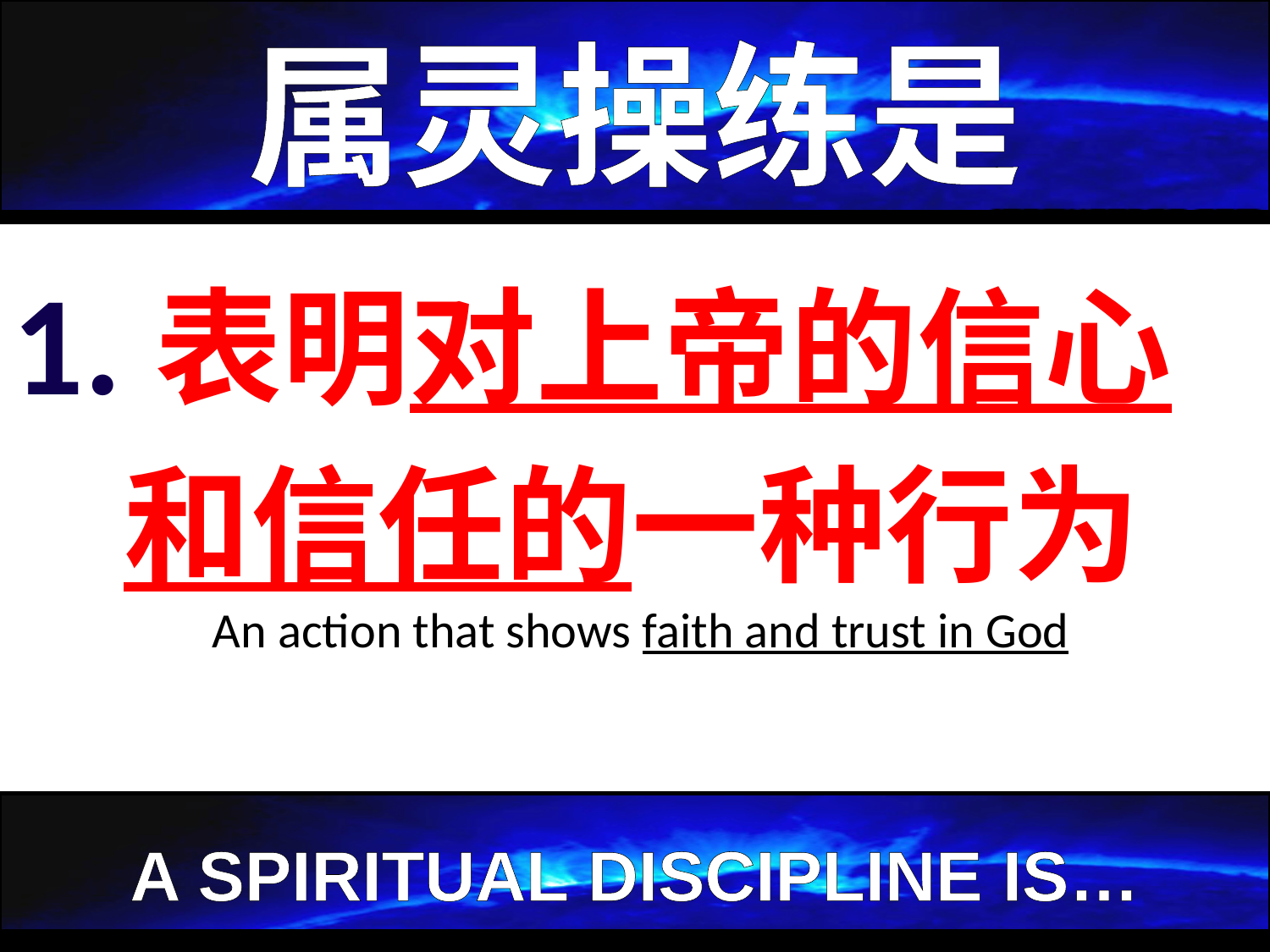

属灵操练是

1.表明对上帝的信心和信任的一种行为
 An action that shows faith and trust in God
A SPIRITUAL DISCIPLINE IS…